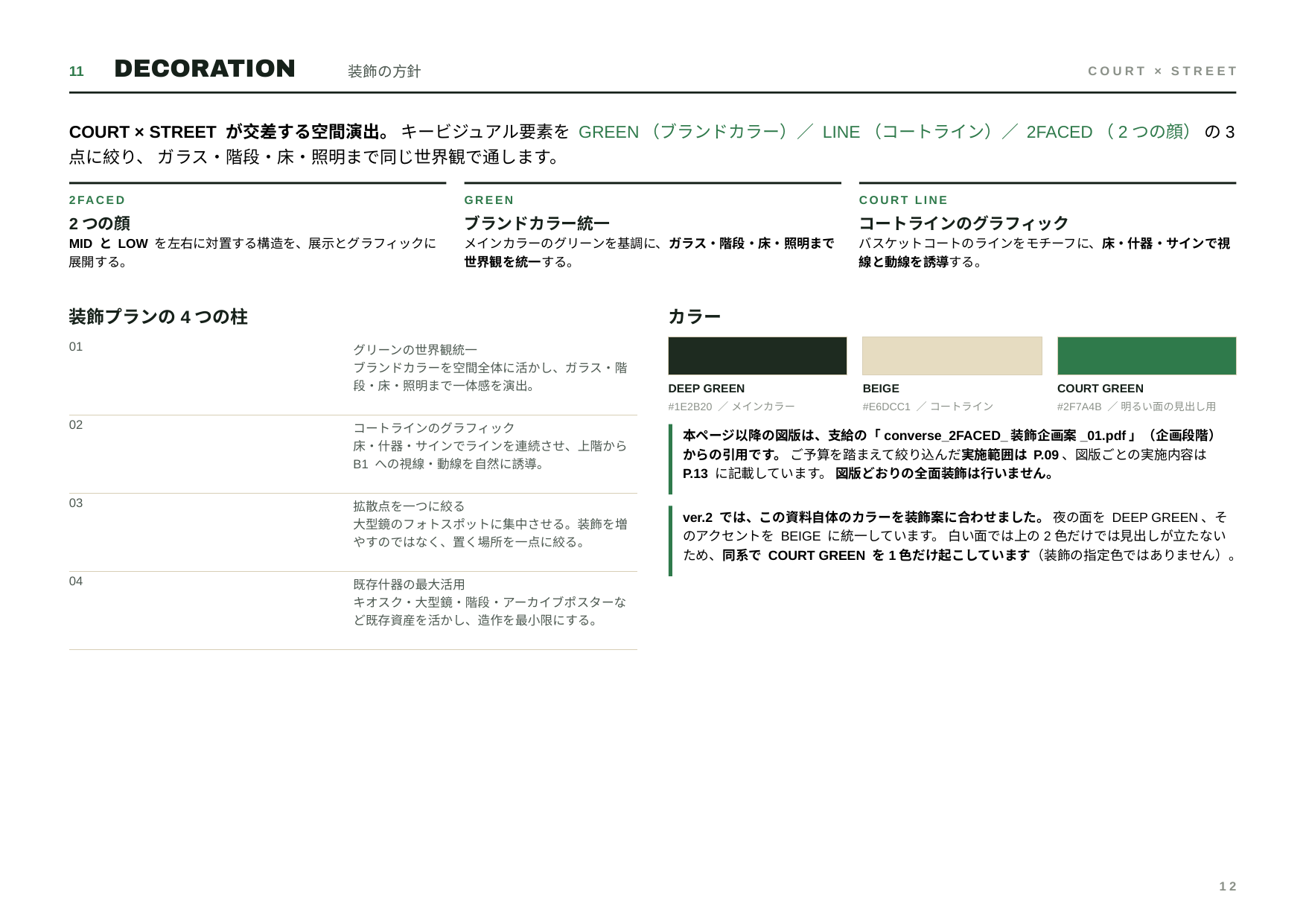

DECORATION
11
装飾の方針
COURT × STREET

COURT × STREET が交差する空間演出。 キービジュアル要素を GREEN（ブランドカラー）／ LINE（コートライン）／ 2FACED（2つの顔） の3点に絞り、 ガラス・階段・床・照明まで同じ世界観で通します。

2FACED
GREEN
COURT LINE
2つの顔
ブランドカラー統一
コートラインのグラフィック
MID と LOW を左右に対置する構造を、展示とグラフィックに展開する。
メインカラーのグリーンを基調に、ガラス・階段・床・照明まで世界観を統一する。
バスケットコートのラインをモチーフに、床・什器・サインで視線と動線を誘導する。
装飾プランの4つの柱
カラー
| 01 | グリーンの世界観統一 ブランドカラーを空間全体に活かし、ガラス・階段・床・照明まで一体感を演出。 |
| --- | --- |
| 02 | コートラインのグラフィック 床・什器・サインでラインを連続させ、上階から B1 への視線・動線を自然に誘導。 |
| 03 | 拡散点を一つに絞る 大型鏡のフォトスポットに集中させる。装飾を増やすのではなく、置く場所を一点に絞る。 |
| 04 | 既存什器の最大活用 キオスク・大型鏡・階段・アーカイブポスターなど既存資産を活かし、造作を最小限にする。 |

DEEP GREEN
BEIGE
COURT GREEN
#1E2B20 ／ メインカラー
#E6DCC1 ／ コートライン
#2F7A4B ／ 明るい面の見出し用

本ページ以降の図版は、支給の「converse_2FACED_装飾企画案_01.pdf」（企画段階）からの引用です。 ご予算を踏まえて絞り込んだ実施範囲は P.09、図版ごとの実施内容は P.13 に記載しています。 図版どおりの全面装飾は行いません。

ver.2 では、この資料自体のカラーを装飾案に合わせました。 夜の面を DEEP GREEN、そのアクセントを BEIGE に統一しています。 白い面では上の2色だけでは見出しが立たないため、同系で COURT GREEN を1色だけ起こしています（装飾の指定色ではありません）。
12